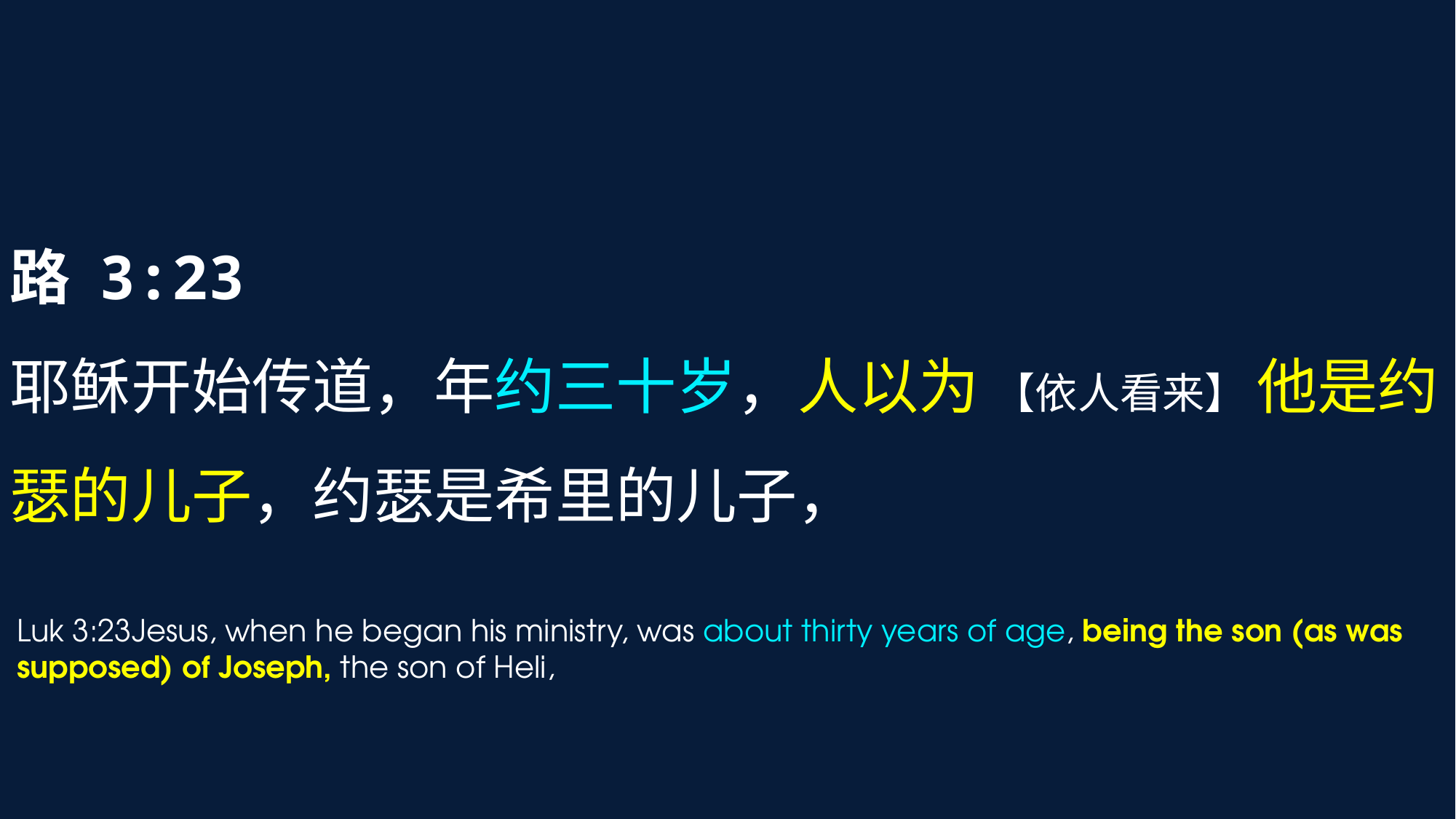

路 3:23
耶稣开始传道，年约三十岁，人以为 【依人看来】 他是约瑟的儿子，约瑟是希里的儿子，
Luk 3:23Jesus, when he began his ministry, was about thirty years of age, being the son (as was supposed) of Joseph, the son of Heli,